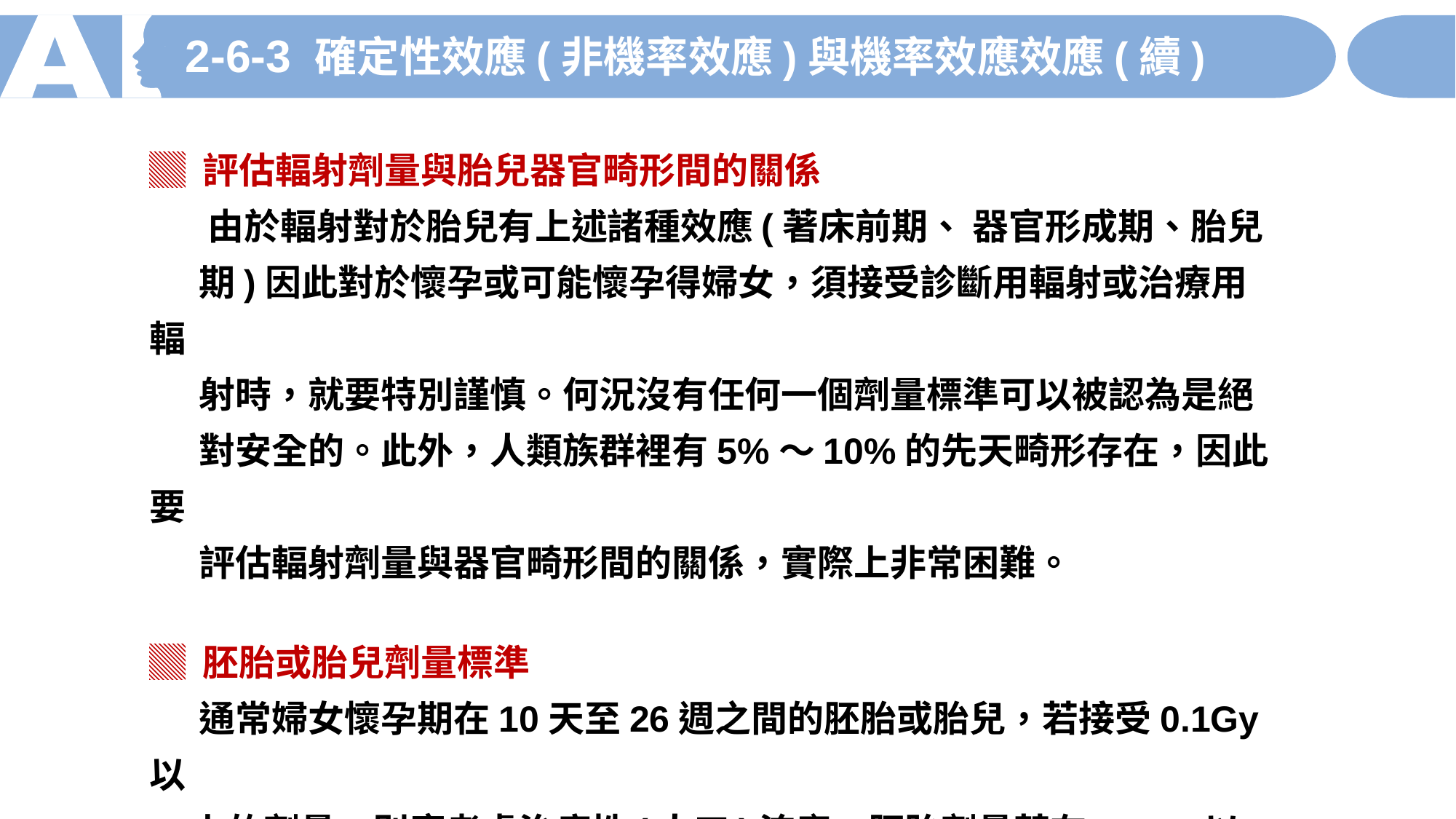

2-6-3 確定性效應(非機率效應)與機率效應效應(續)
▓ 評估輻射劑量與胎兒器官畸形間的關係
      由於輻射對於胎兒有上述諸種效應(著床前期、 器官形成期、胎兒
     期)因此對於懷孕或可能懷孕得婦女，須接受診斷用輻射或治療用輻
     射時，就要特別謹慎。何況沒有任何一個劑量標準可以被認為是絕
     對安全的。此外，人類族群裡有5%〜10%的先天畸形存在，因此要
     評估輻射劑量與器官畸形間的關係，實際上非常困難。

▓ 胚胎或胎兒劑量標準
     通常婦女懷孕期在10天至26週之間的胚胎或胎兒，若接受0.1Gy以
    上的劑量，則應考慮治療性(人工)流產，胚胎劑量若在0.1Gy以下，
    則以羊水穿刺及染色體檢查等結果，作為參考即可。